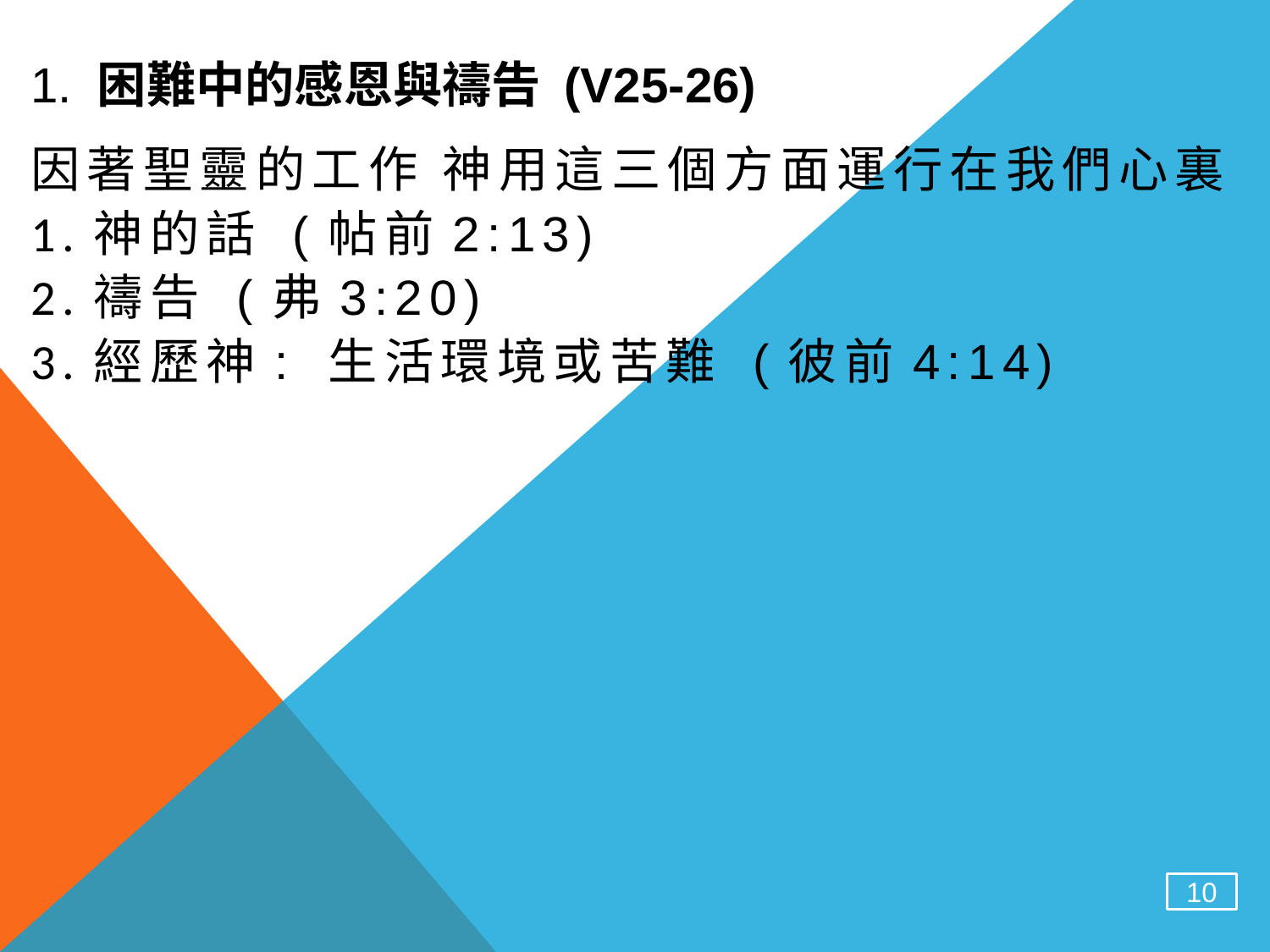

# 1. 困難中的感恩與禱告 (v25-26)
因著聖靈的工作 神用這三個方面運行在我們心裏
1.神的話 (帖前2:13)
2.禱告 (弗3:20)
3.經歷神: 生活環境或苦難 (彼前4:14)
10